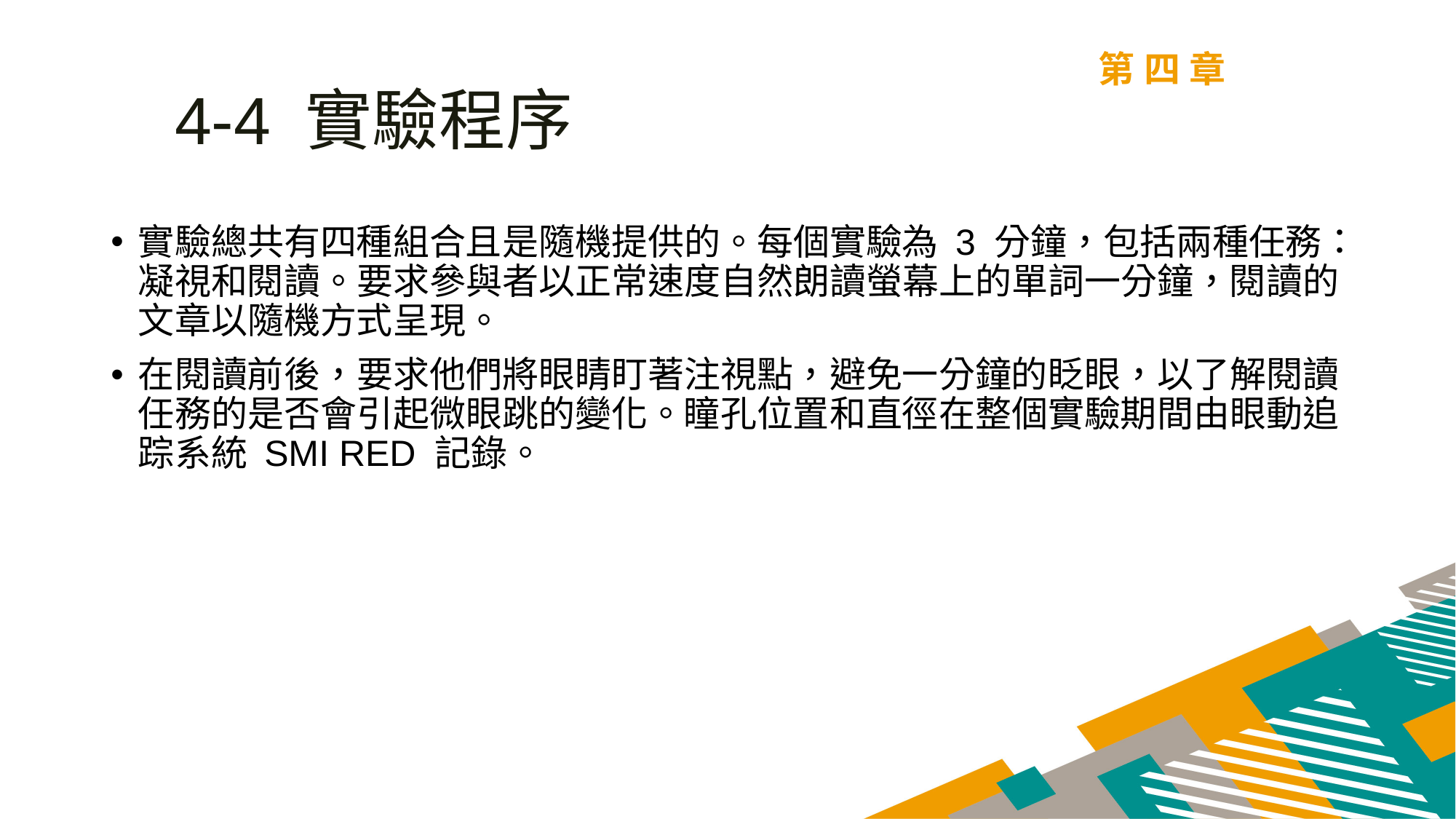

第四章
4-4 實驗程序
實驗總共有四種組合且是隨機提供的。每個實驗為 3 分鐘，包括兩種任務：凝視和閱讀。要求參與者以正常速度自然朗讀螢幕上的單詞一分鐘，閱讀的文章以隨機方式呈現。
在閱讀前後，要求他們將眼睛盯著注視點，避免一分鐘的眨眼，以了解閱讀任務的是否會引起微眼跳的變化。瞳孔位置和直徑在整個實驗期間由眼動追踪系統 SMI RED 記錄。